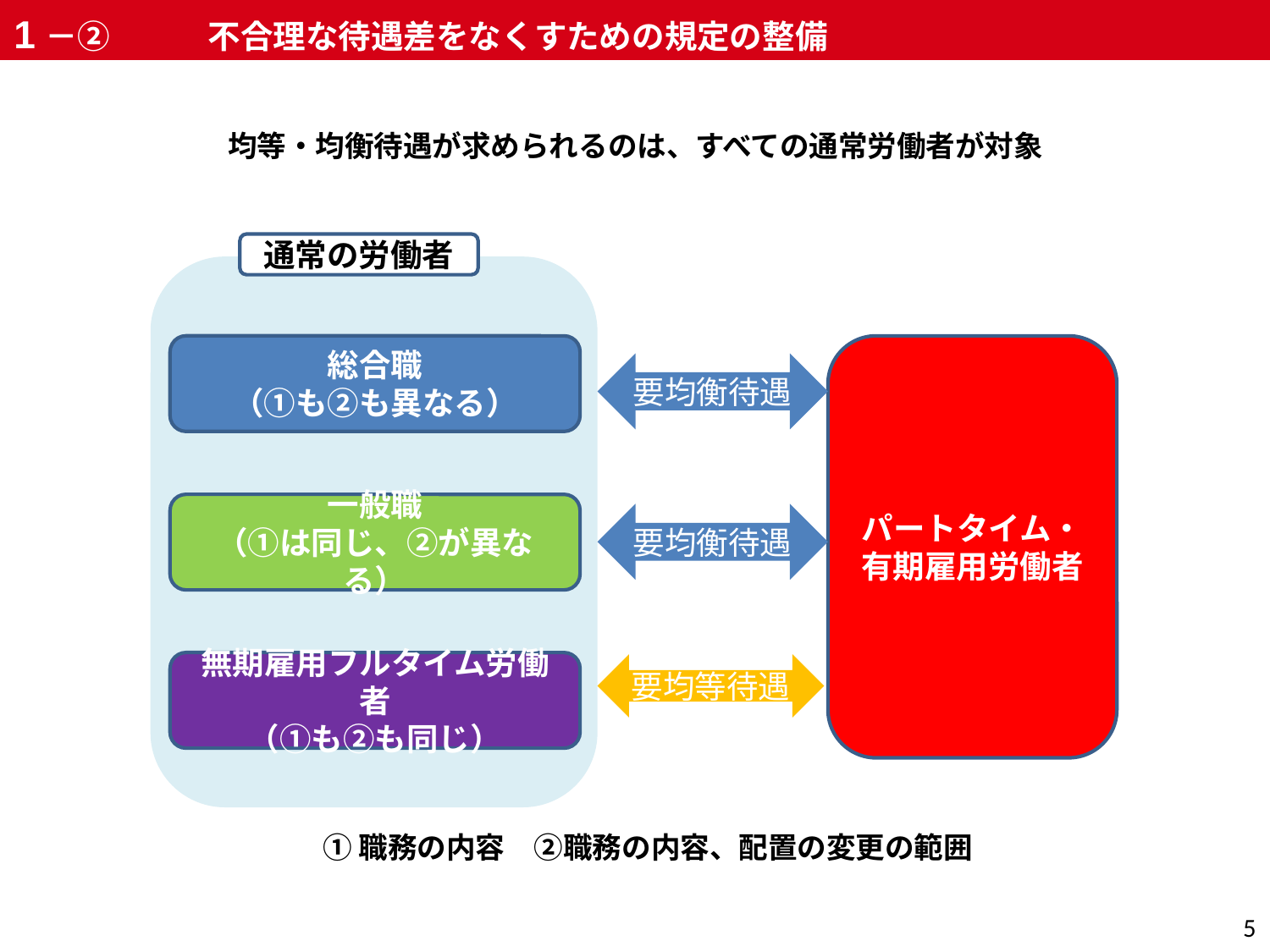

1－②　　　不合理な待遇差をなくすための規定の整備

均等・均衡待遇が求められるのは、すべての通常労働者が対象
通常の労働者

総合職
（①も②も異なる）
パートタイム・
有期雇用労働者
要均衡待遇
一般職
（①は同じ、②が異なる）
要均衡待遇
無期雇用フルタイム労働者
（①も②も同じ）
要均等待遇

①職務の内容　②職務の内容、配置の変更の範囲
5